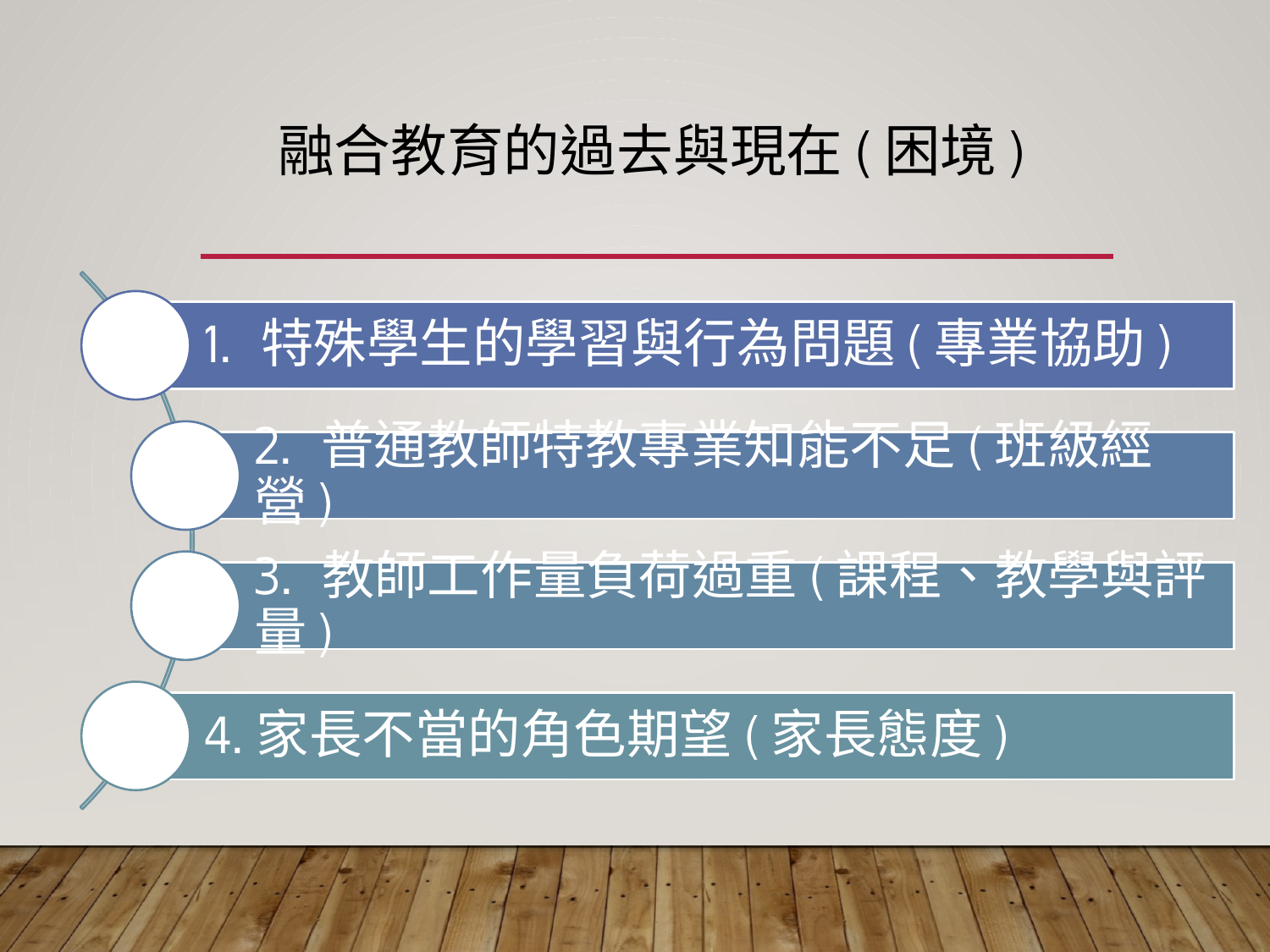

# 融合教育的過去與現在(困境)
1. 特殊學生的學習與行為問題(專業協助)
2. 普通教師特教專業知能不足(班級經營)
3. 教師工作量負荷過重(課程、教學與評量)
4.家長不當的角色期望(家長態度)